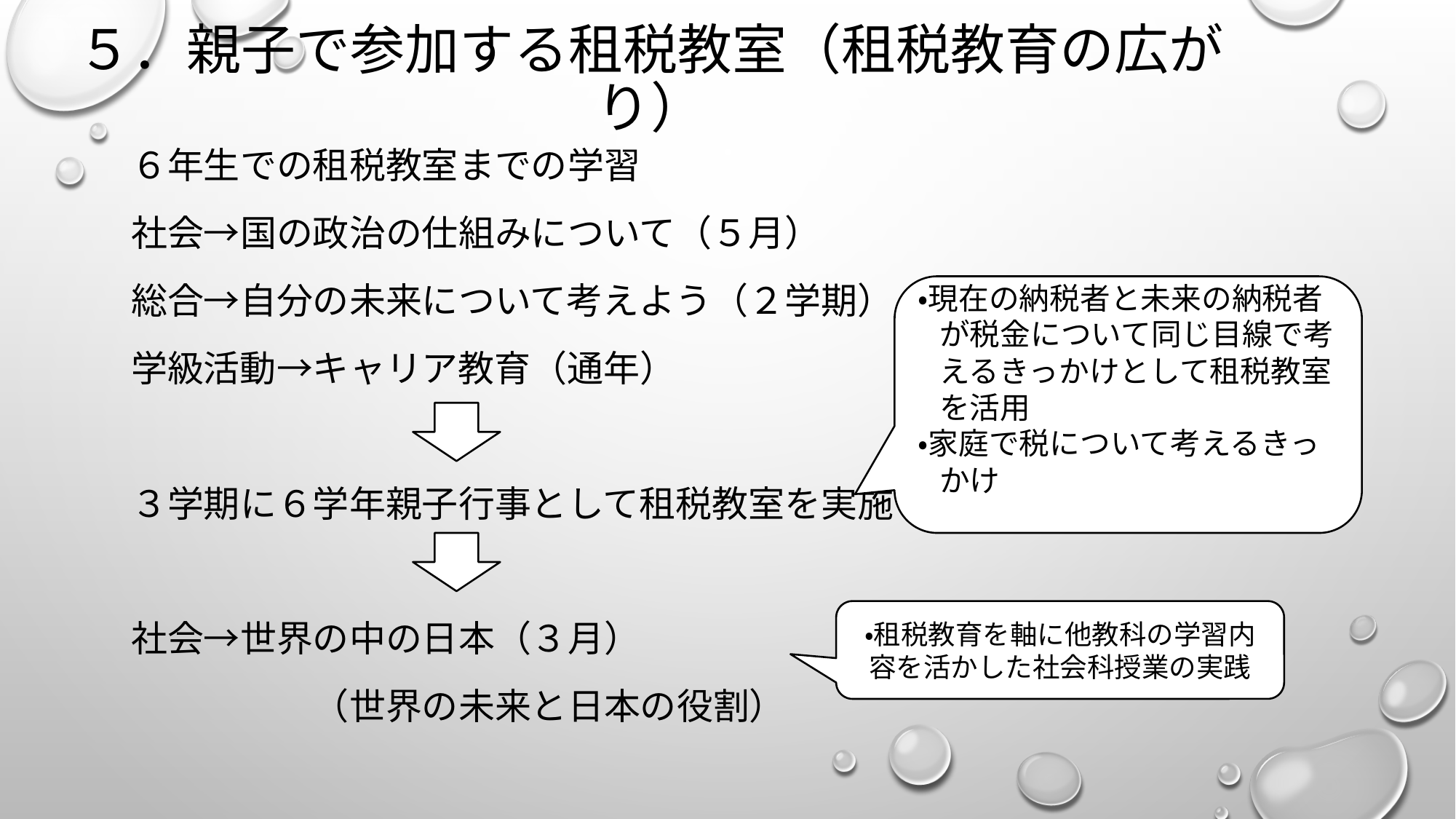

# ５．親子で参加する租税教室（租税教育の広がり）
６年生での租税教室までの学習
社会→国の政治の仕組みについて（５月）
総合→自分の未来について考えよう（２学期）
学級活動→キャリア教育（通年）

３学期に６学年親子行事として租税教室を実施

社会→世界の中の日本（３月）
　　　　　（世界の未来と日本の役割）
・現在の納税者と未来の納税者が税金について同じ目線で考えるきっかけとして租税教室を活用
・家庭で税について考えるきっかけ

・租税教育を軸に他教科の学習内容を活かした社会科授業の実践